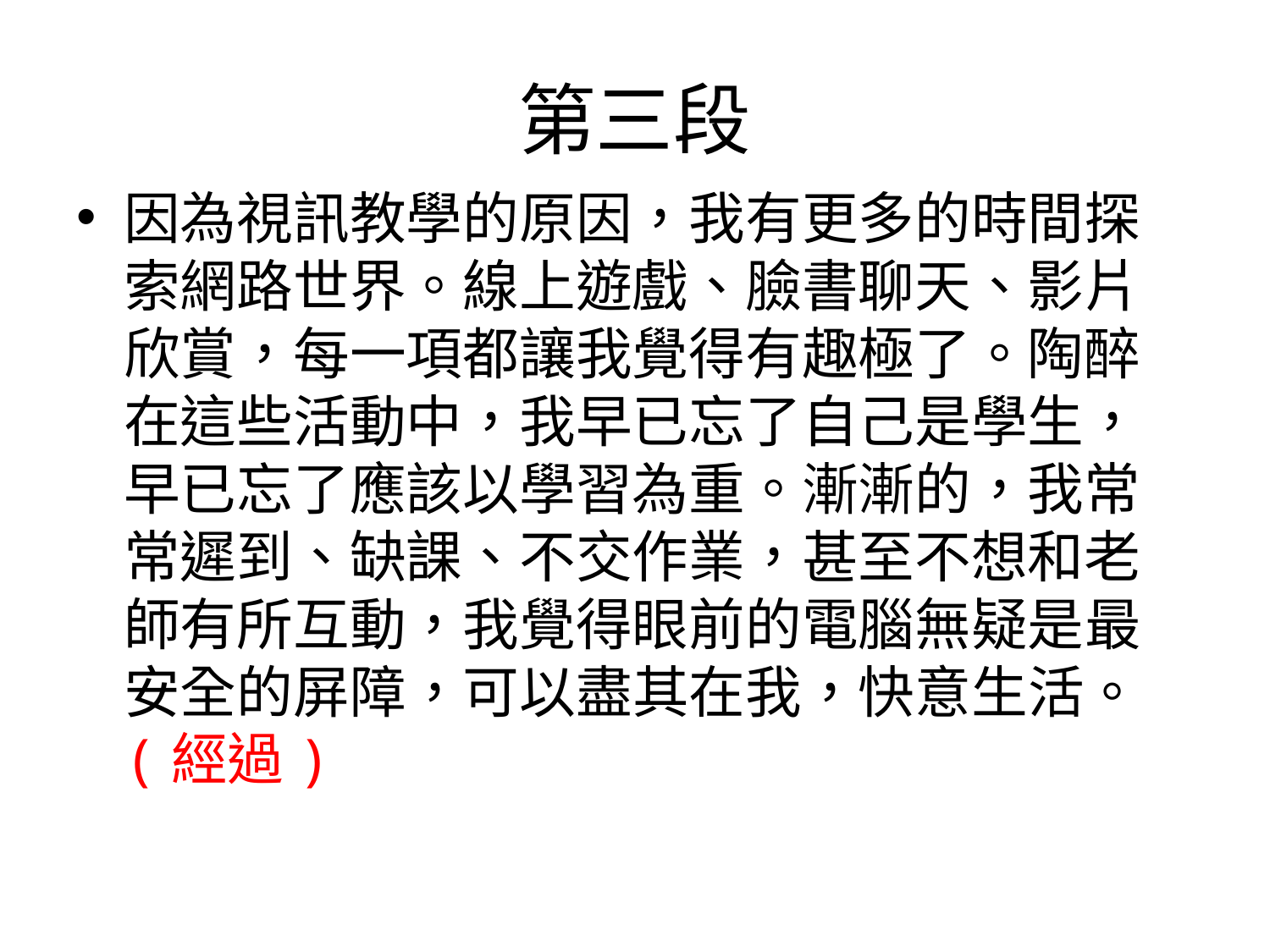

# 第三段
因為視訊教學的原因，我有更多的時間探索網路世界。線上遊戲、臉書聊天、影片欣賞，每一項都讓我覺得有趣極了。陶醉在這些活動中，我早已忘了自己是學生，早已忘了應該以學習為重。漸漸的，我常常遲到、缺課、不交作業，甚至不想和老師有所互動，我覺得眼前的電腦無疑是最安全的屏障，可以盡其在我，快意生活。(經過)